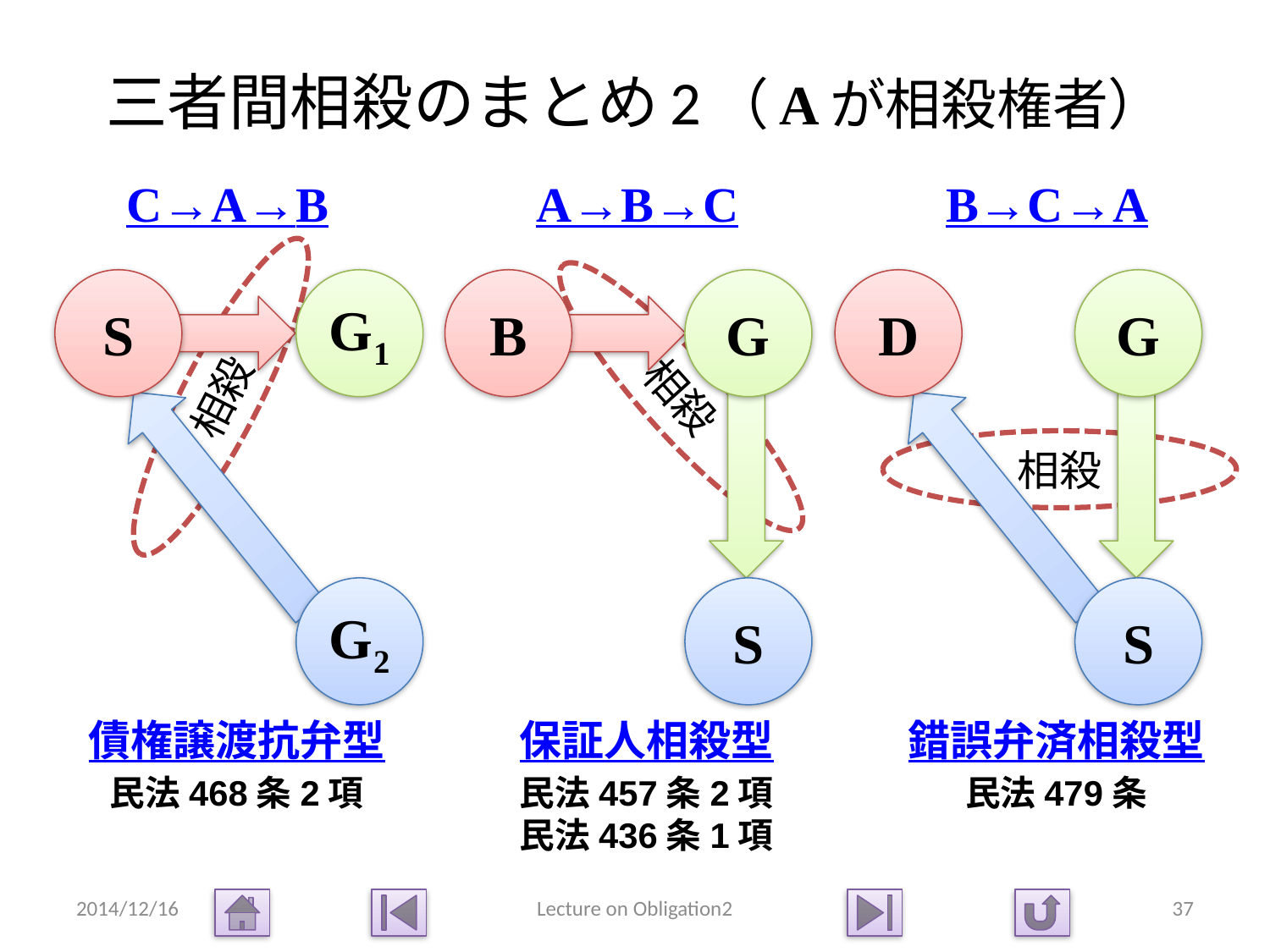

# 三者間相殺のまとめ2（Aが相殺権者）
C→A→B
A→B→C
B→C→A
S
G1
B
G
D
G

相殺
相殺

相殺
G2
S
S
債権譲渡抗弁型
保証人相殺型
錯誤弁済相殺型
民法468条2項
民法457条2項
民法436条1項
民法479条
2014/12/16
Lecture on Obligation2
37